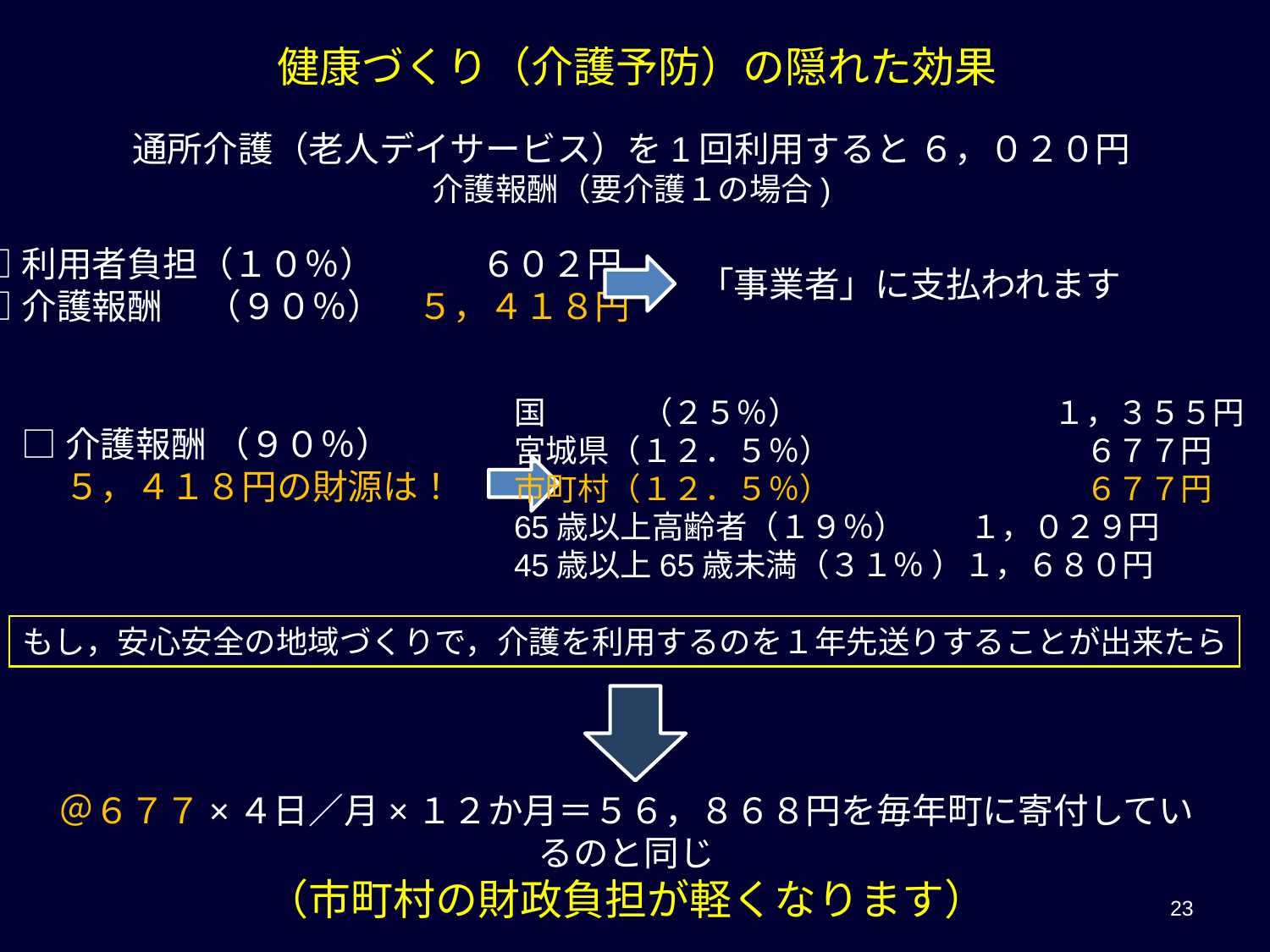

健康づくり（介護予防）の隠れた効果
通所介護（老人デイサービス）を1回利用すると ６，０２０円
介護報酬（要介護１の場合)
□利用者負担（１０％）　　　６０２円
□介護報酬　 （９０％）　５，４１８円

「事業者」に支払われます
国　　　（２５％）　　　　　　　　１，３５５円
宮城県（１２．５％）　　　　　　　　６７７円
市町村（１２．５％）　　　　　　　　６７７円
65歳以上高齢者（１９％）　　１，０２９円
45歳以上65歳未満（３１％ ）１，６８０円
□介護報酬 （９０％）
　 ５，４１８円の財源は！

もし，安心安全の地域づくりで，介護を利用するのを１年先送りすることが出来たら

＠６７７×４日／月×１２か月＝５６，８６８円を毎年町に寄付しているのと同じ
（市町村の財政負担が軽くなります）
23